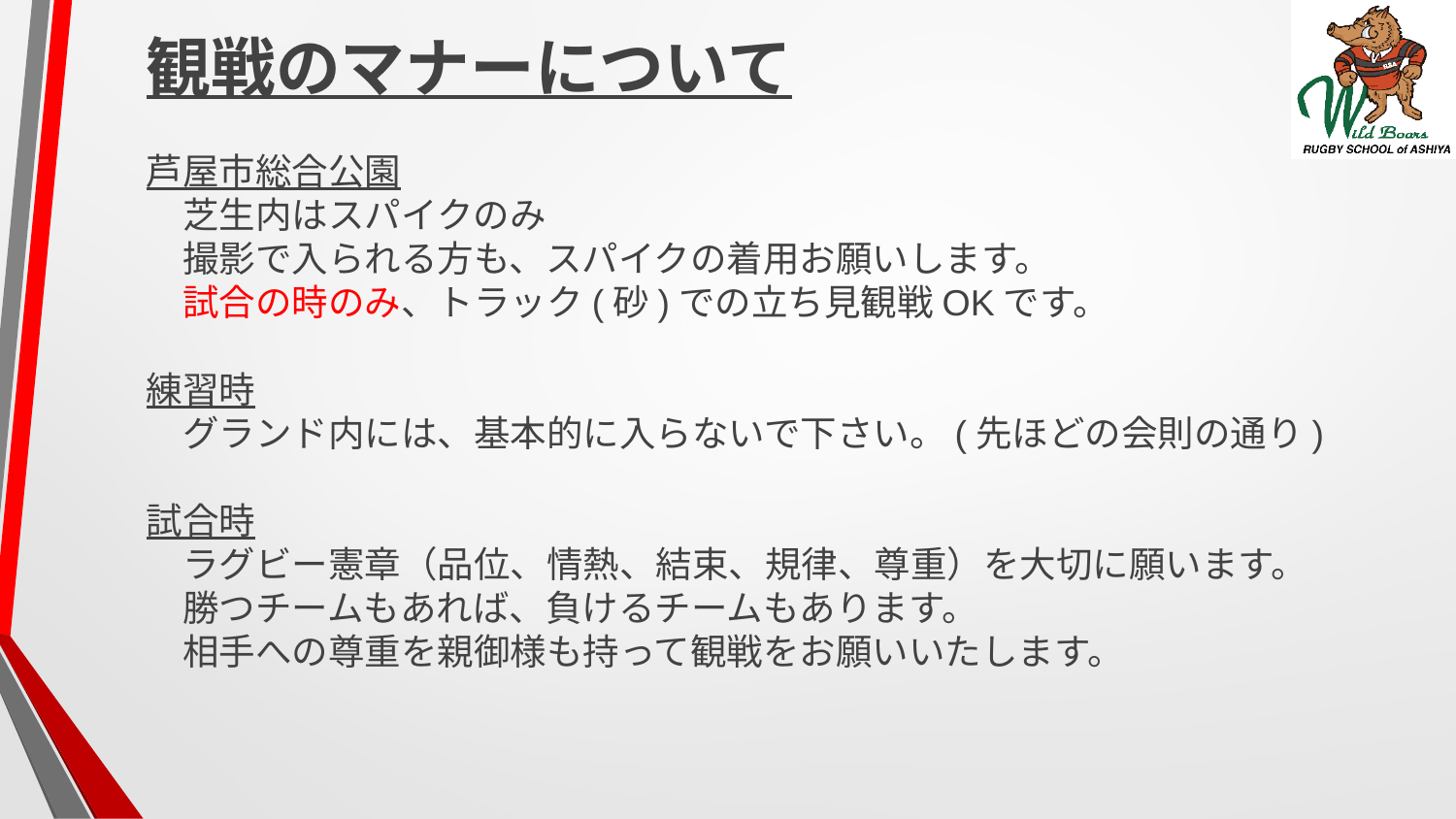

観戦のマナーについて

芦屋市総合公園
　芝生内はスパイクのみ
　撮影で入られる方も、スパイクの着用お願いします。
　試合の時のみ、トラック(砂)での立ち見観戦OKです。

練習時
　グランド内には、基本的に入らないで下さい。(先ほどの会則の通り)

試合時
　ラグビー憲章（品位、情熱、結束、規律、尊重）を大切に願います。
　勝つチームもあれば、負けるチームもあります。
　相手への尊重を親御様も持って観戦をお願いいたします。